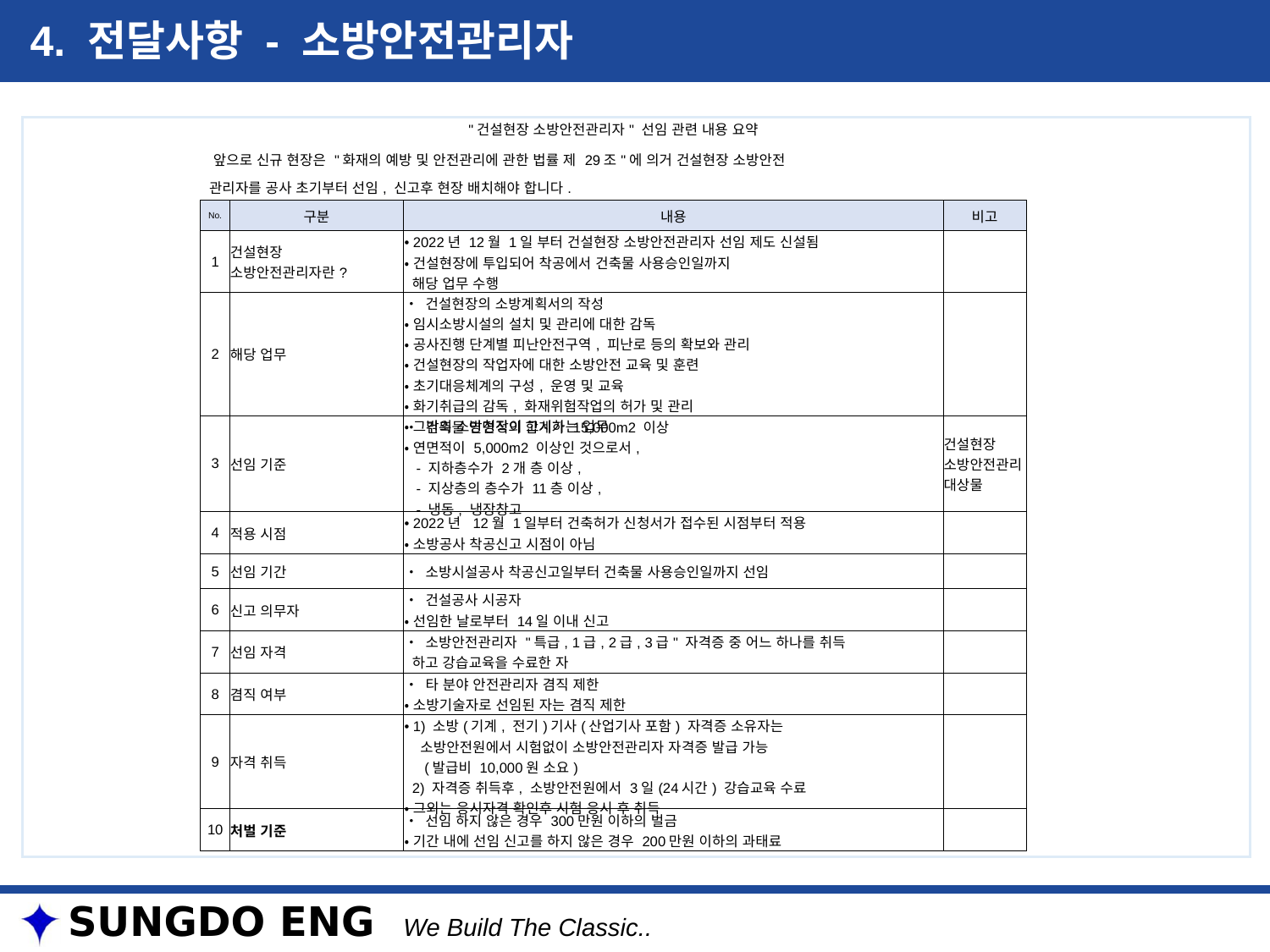

4. 전달사항 - 소방안전관리자
| "건설현장 소방안전관리자" 선임 관련 내용 요약 |  |  |  |
| --- | --- | --- | --- |
| 앞으로 신규 현장은 "화재의 예방 및 안전관리에 관한 법률 제 29조"에 의거 건설현장 소방안전 |  |  |  |
| 관리자를 공사 초기부터 선임, 신고후 현장 배치해야 합니다. |  |  |  |
| No. | 구분 | 내용 | 비고 |
| 1 | 건설현장 소방안전관리자란? | • 2022년 12월 1일 부터 건설현장 소방안전관리자 선임 제도 신설됨 • 건설현장에 투입되어 착공에서 건축물 사용승인일까지 해당 업무 수행 |  |
| 2 | 해당 업무 | • 건설현장의 소방계획서의 작성 • 임시소방시설의 설치 및 관리에 대한 감독 • 공사진행 단계별 피난안전구역, 피난로 등의 확보와 관리 • 건설현장의 작업자에 대한 소방안전 교육 및 훈련 • 초기대응체계의 구성, 운영 및 교육 • 화기취급의 감독, 화재위험작업의 허가 및 관리 • 그밖의 소방청장이 고시하는 업무 |  |
| 3 | 선임 기준 | • 건축물 연면적의 합계가 15,000m2 이상 • 연면적이 5,000m2 이상인 것으로서, - 지하층수가 2개 층 이상, - 지상층의 층수가 11층 이상, - 냉동, 냉장창고 | 건설현장 소방안전관리 대상물 |
| 4 | 적용 시점 | • 2022년 12월 1일부터 건축허가 신청서가 접수된 시점부터 적용 • 소방공사 착공신고 시점이 아님 |  |
| 5 | 선임 기간 | • 소방시설공사 착공신고일부터 건축물 사용승인일까지 선임 |  |
| 6 | 신고 의무자 | • 건설공사 시공자 • 선임한 날로부터 14일 이내 신고 |  |
| 7 | 선임 자격 | • 소방안전관리자 "특급, 1급, 2급, 3급" 자격증 중 어느 하나를 취득 하고 강습교육을 수료한 자 |  |
| 8 | 겸직 여부 | • 타 분야 안전관리자 겸직 제한 • 소방기술자로 선임된 자는 겸직 제한 |  |
| 9 | 자격 취득 | • 1) 소방(기계, 전기)기사(산업기사 포함) 자격증 소유자는 소방안전원에서 시험없이 소방안전관리자 자격증 발급 가능 (발급비 10,000원 소요) 2) 자격증 취득후, 소방안전원에서 3일(24시간) 강습교육 수료 • 그외는 응시자격 확인후 시험 응시 후 취득 |  |
| 10 | 처벌 기준 | • 선임 하지 않은 경우 300만원 이하의 벌금 • 기간 내에 선임 신고를 하지 않은 경우 200만원 이하의 과태료 |  |